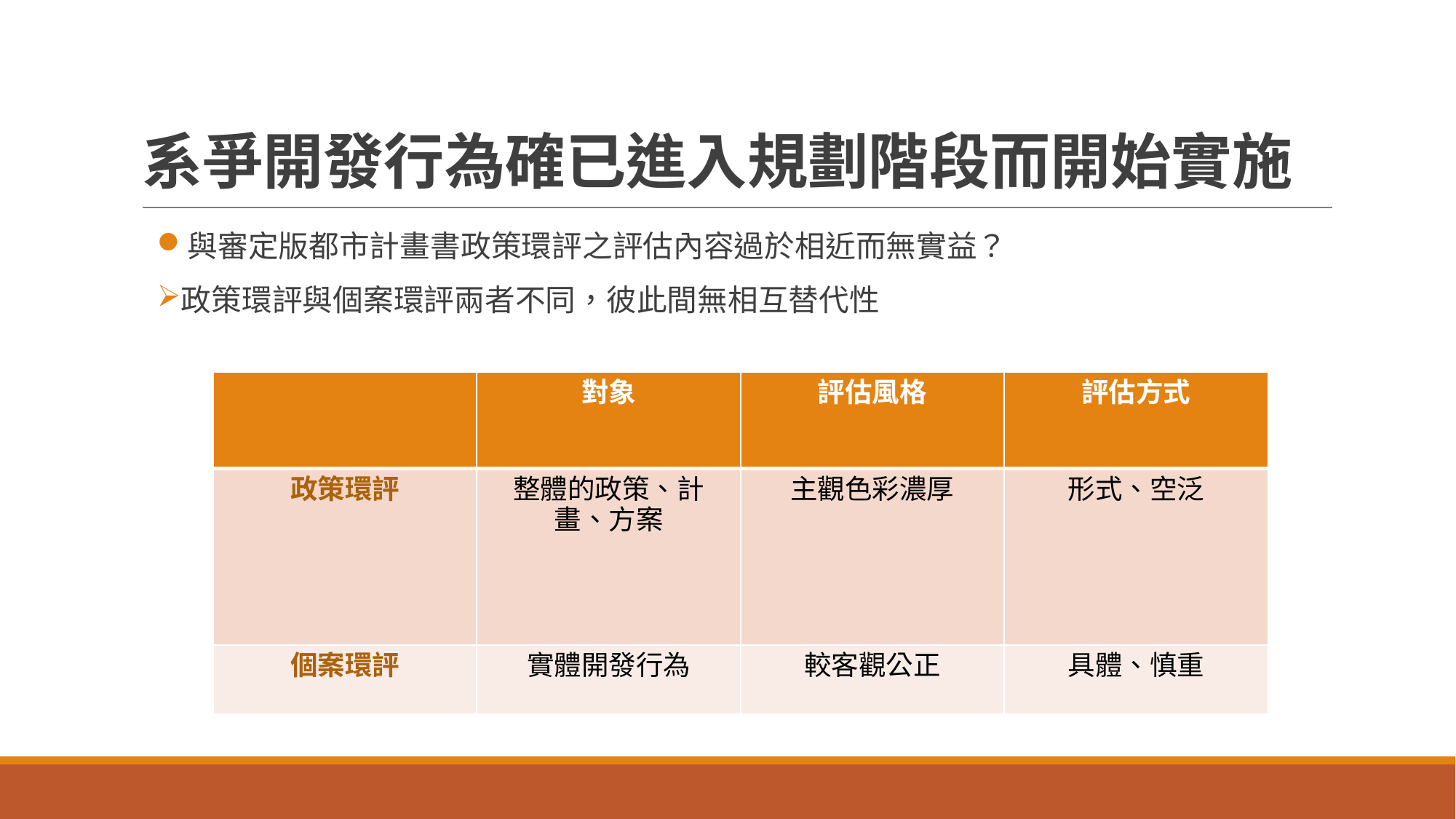

# 系爭開發行為確已進入規劃階段而開始實施
與審定版都市計畫書政策環評之評估內容過於相近而無實益？
政策環評與個案環評兩者不同，彼此間無相互替代性

|  | 對象 | 評估風格 | 評估方式 |
| --- | --- | --- | --- |
| 政策環評 | 整體的政策、計畫、方案 | 主觀色彩濃厚 | 形式、空泛 |
| 個案環評 | 實體開發行為 | 較客觀公正 | 具體、慎重 |